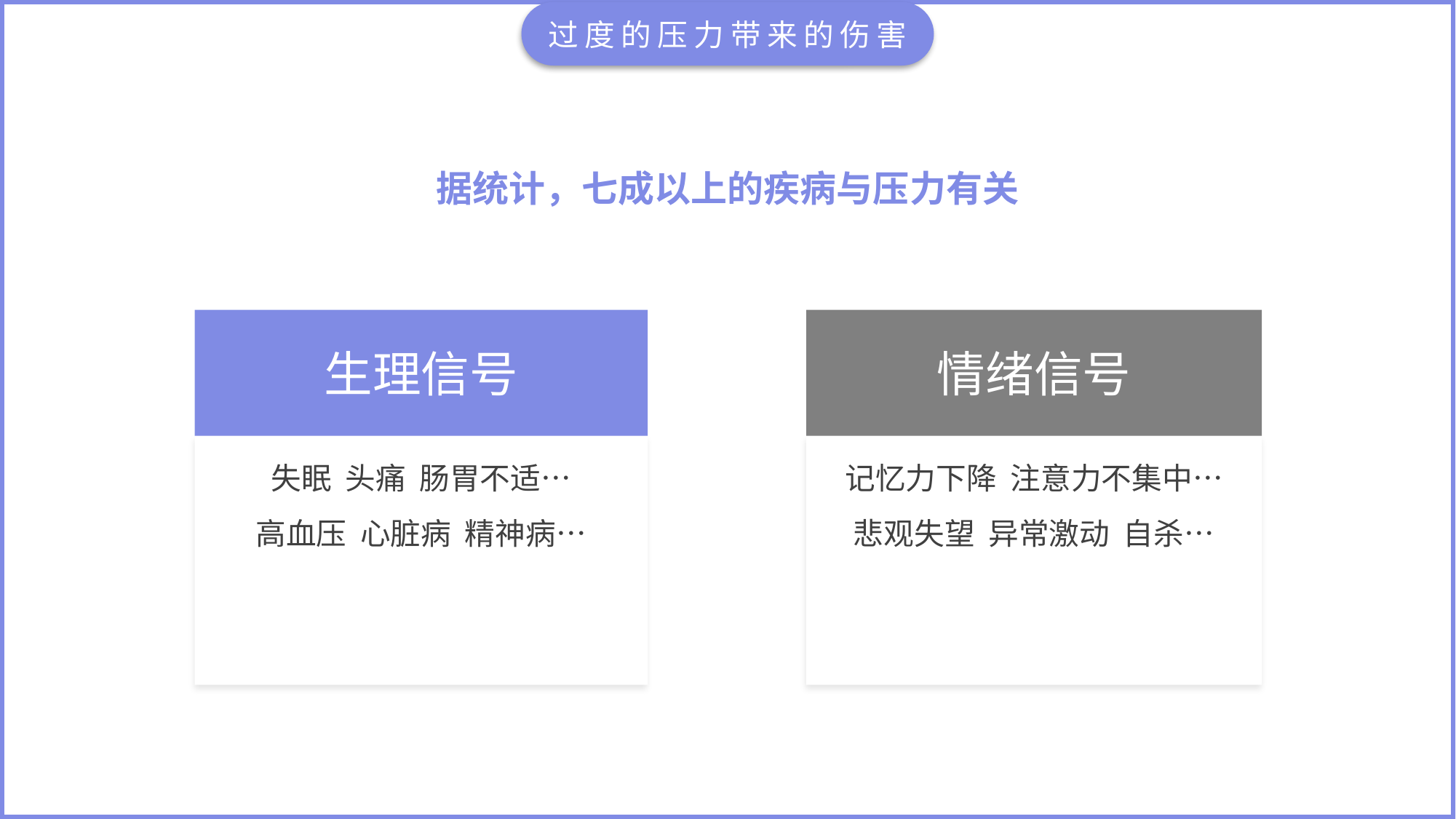

过度的压力带来的伤害
据统计，七成以上的疾病与压力有关
生理信号
失眠  头痛  肠胃不适…
高血压  心脏病  精神病…
情绪信号
记忆力下降  注意力不集中…
悲观失望  异常激动  自杀…